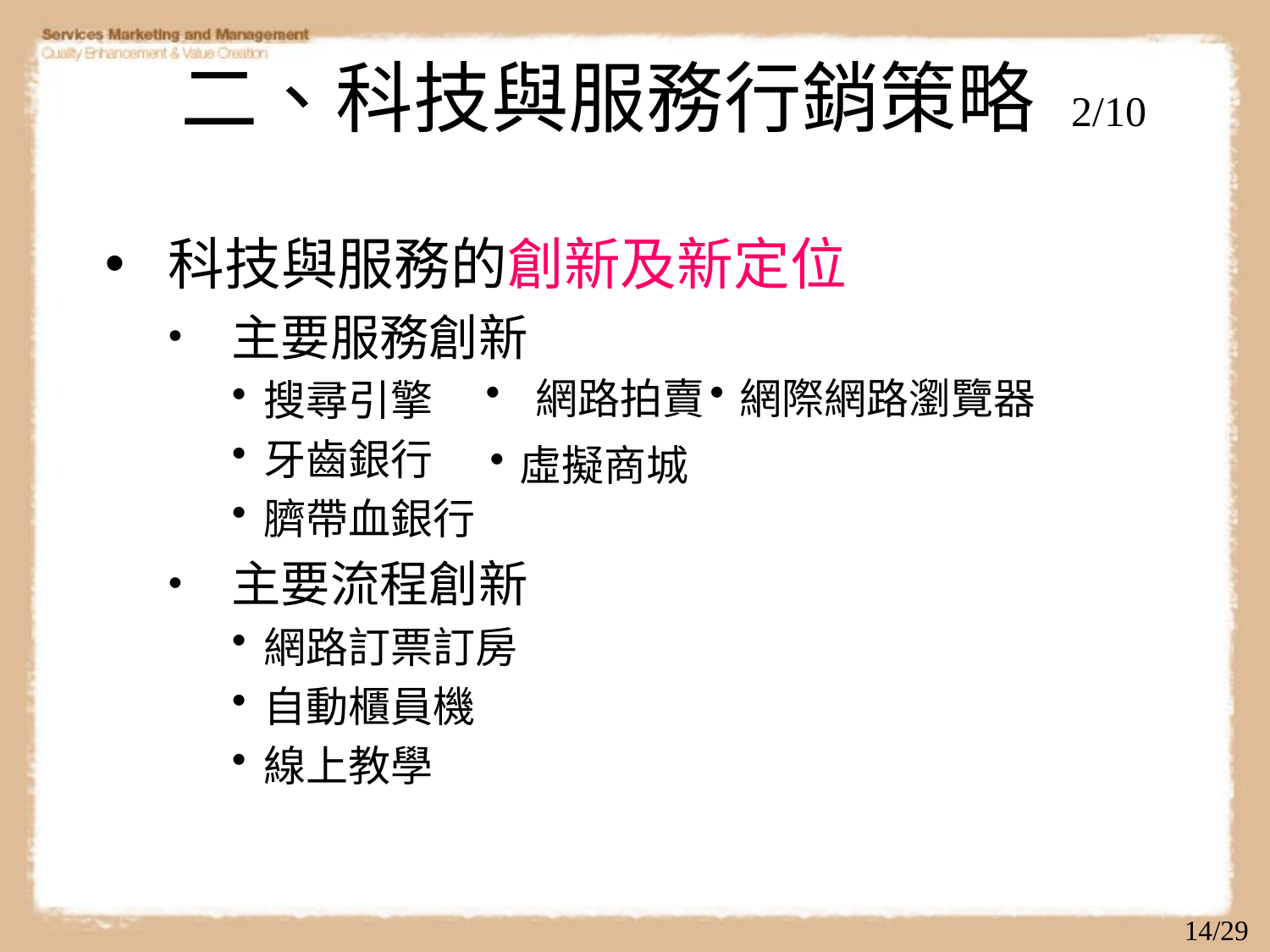

# 二、科技與服務行銷策略 2/10
科技與服務的創新及新定位
主要服務創新
搜尋引擎
牙齒銀行
臍帶血銀行
主要流程創新
網路訂票訂房
自動櫃員機
線上教學
 網路拍賣
網際網路瀏覽器
虛擬商城